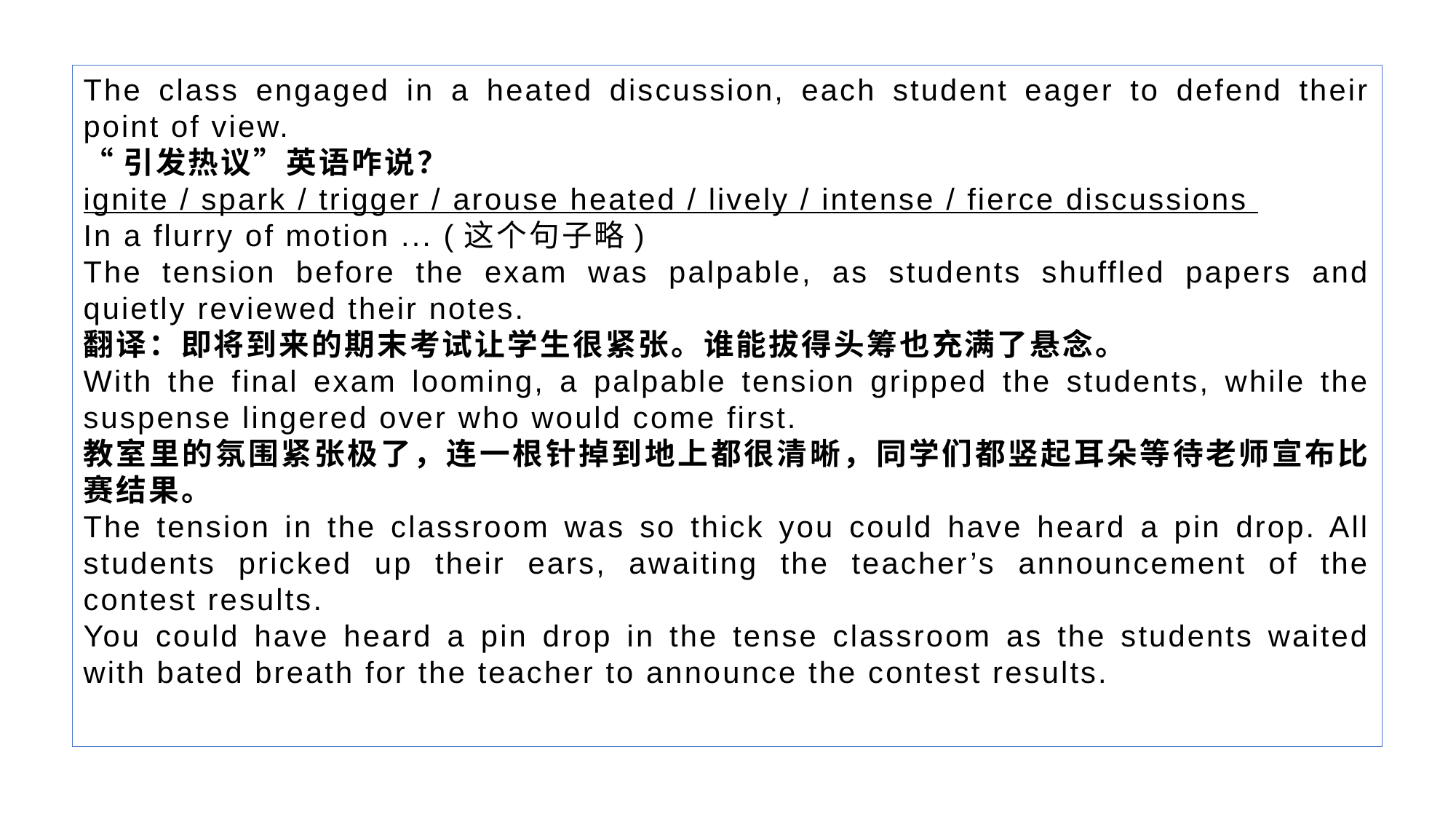

The class engaged in a heated discussion, each student eager to defend their point of view.
“引发热议”英语咋说？
ignite / spark / trigger / arouse heated / lively / intense / fierce discussions
In a flurry of motion ... (这个句子略)
The tension before the exam was palpable, as students shuffled papers and quietly reviewed their notes.
翻译：即将到来的期末考试让学生很紧张。谁能拔得头筹也充满了悬念。
With the final exam looming, a palpable tension gripped the students, while the suspense lingered over who would come first.
教室里的氛围紧张极了，连一根针掉到地上都很清晰，同学们都竖起耳朵等待老师宣布比赛结果。
The tension in the classroom was so thick you could have heard a pin drop. All students pricked up their ears, awaiting the teacher’s announcement of the contest results.
You could have heard a pin drop in the tense classroom as the students waited with bated breath for the teacher to announce the contest results.